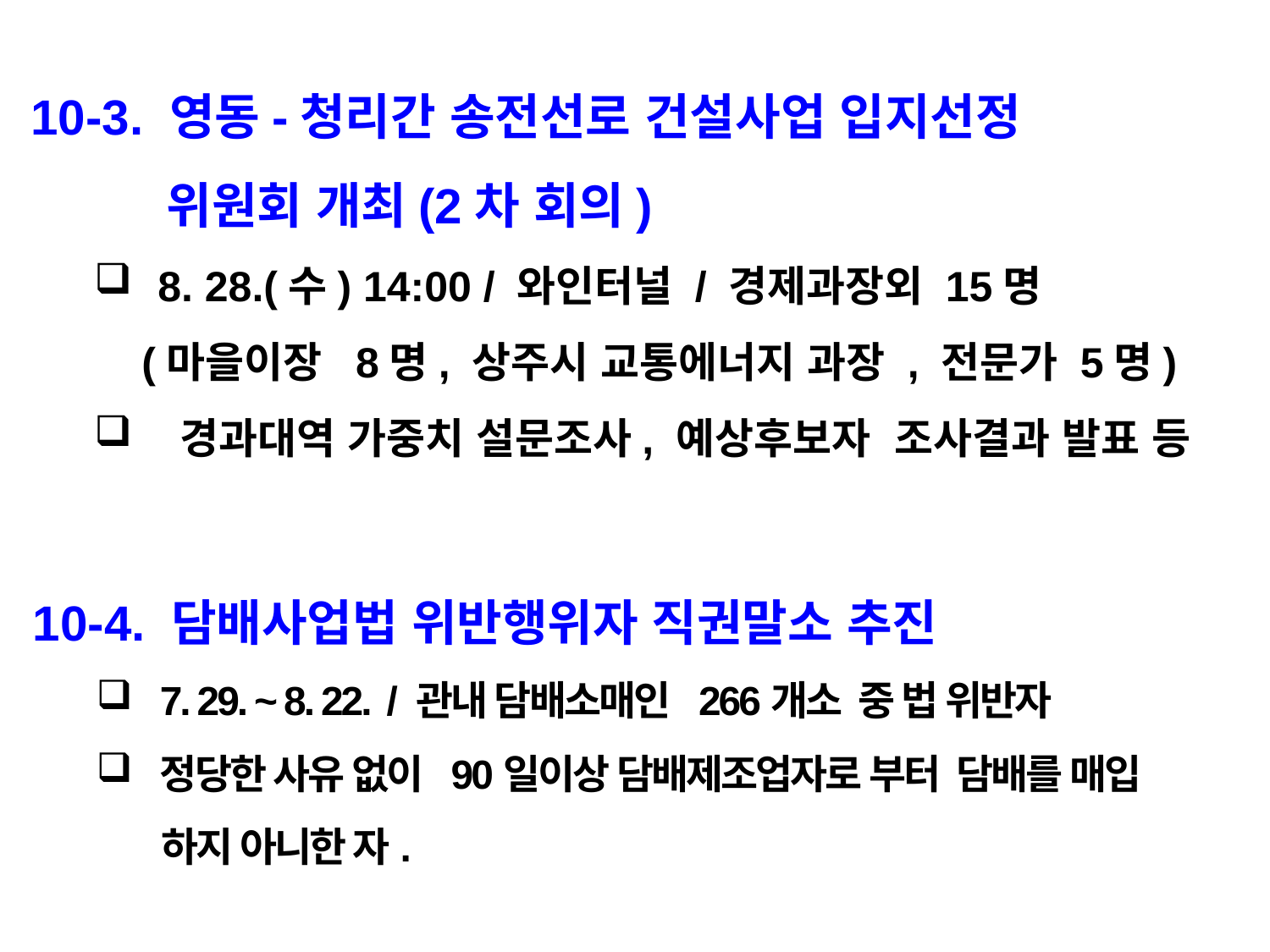

10-3. 영동-청리간 송전선로 건설사업 입지선정
         위원회 개최(2차 회의)
8. 28.(수) 14:00 / 와인터널 / 경제과장외 15명
    (마을이장  8명, 상주시 교통에너지 과장 , 전문가 5명)
 경과대역 가중치 설문조사, 예상후보자  조사결과 발표 등
10-4. 담배사업법 위반행위자 직권말소 추진
7. 29. ~ 8. 22.  / 관내 담배소매인  266개소  중 법 위반자
정당한 사유 없이  90일이상 담배제조업자로 부터  담배를 매입
      하지 아니한 자.